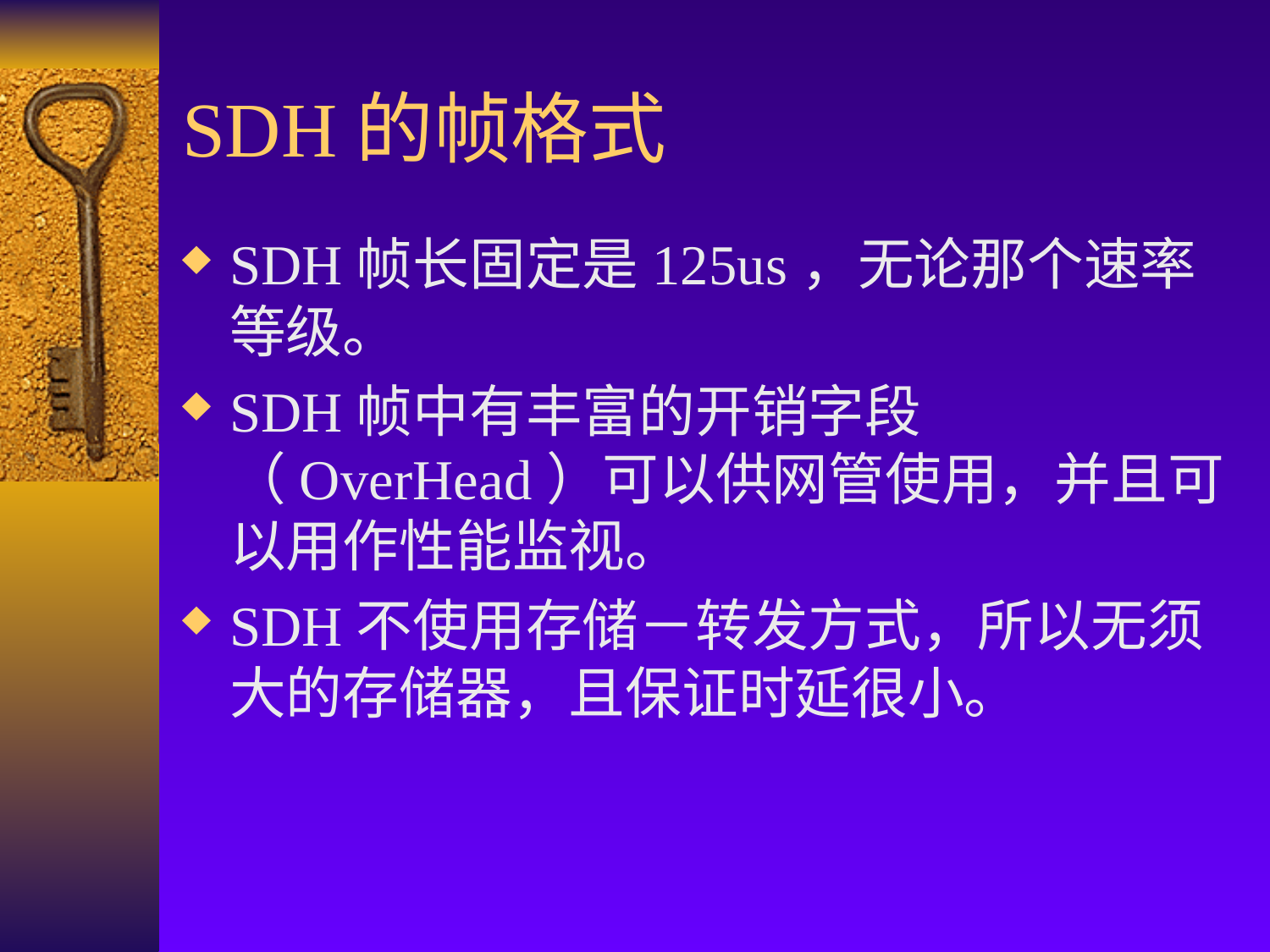

# SDH的帧格式
SDH帧长固定是125us，无论那个速率等级。
SDH帧中有丰富的开销字段（OverHead）可以供网管使用，并且可以用作性能监视。
SDH不使用存储－转发方式，所以无须大的存储器，且保证时延很小。